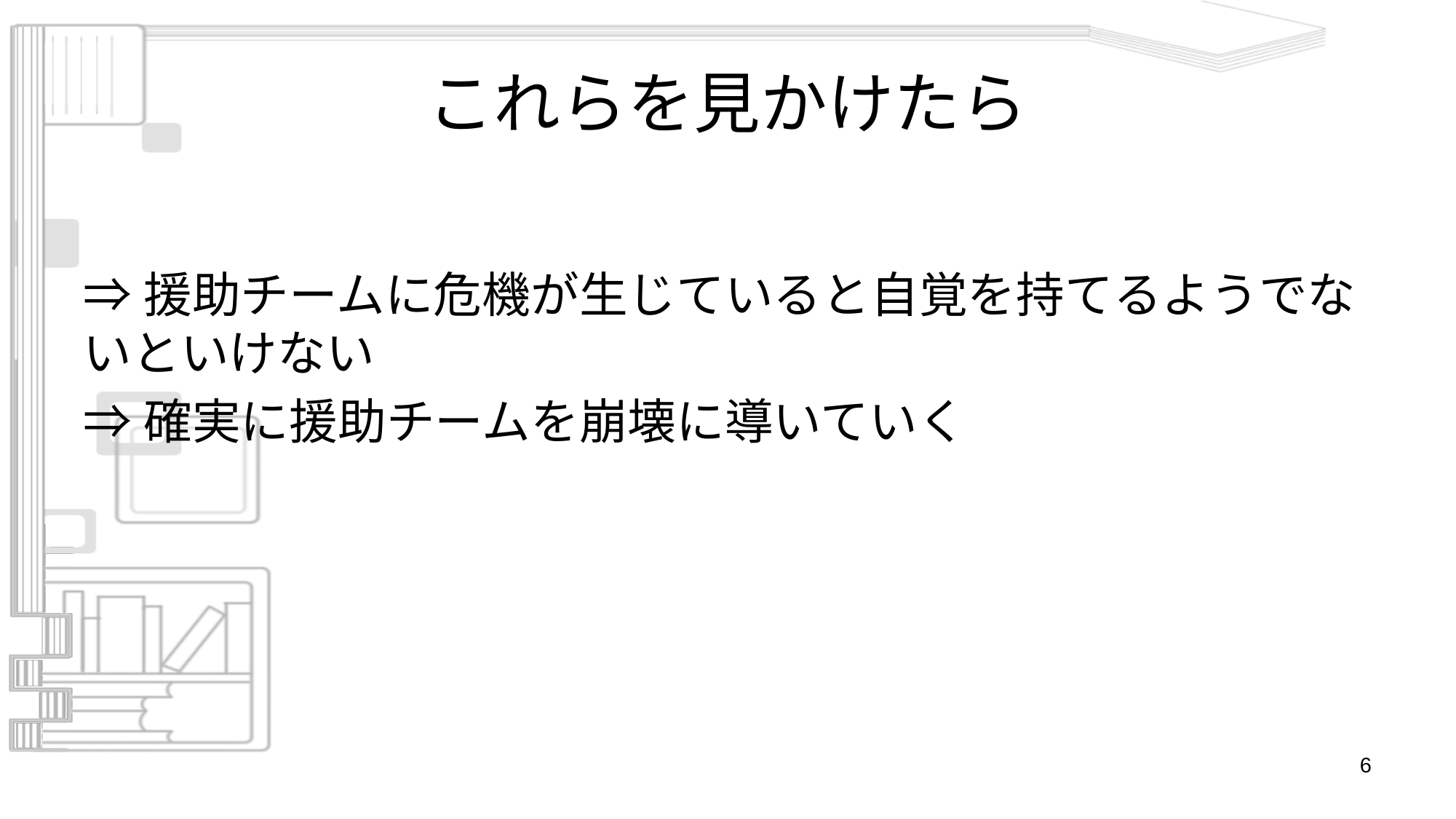

# これらを見かけたら

⇒援助チームに危機が生じていると自覚を持てるようでないといけない
⇒確実に援助チームを崩壊に導いていく

6